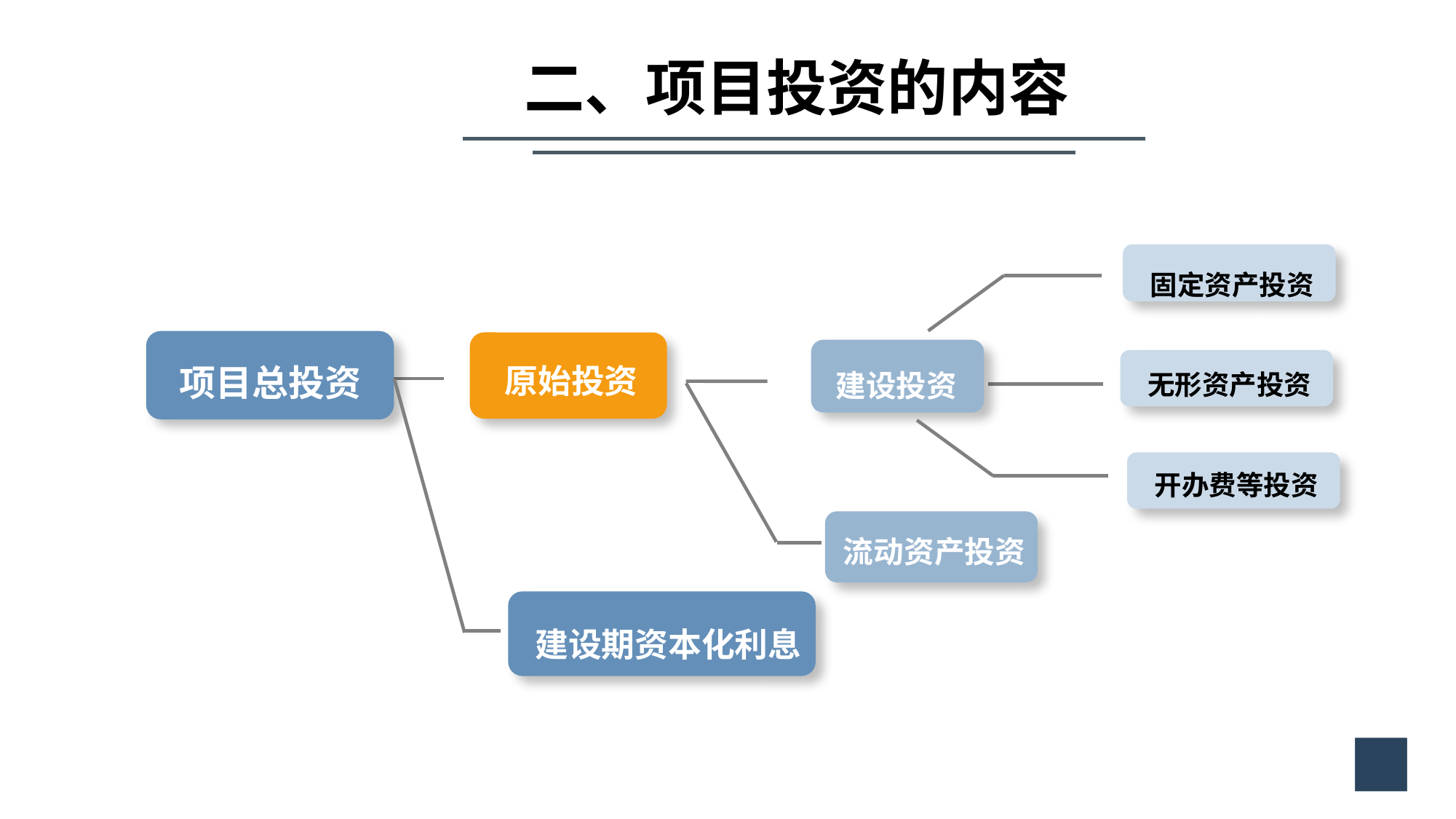

二、项目投资的内容

固定资产投资

项目总投资

原始投资

建设投资
无形资产投资

开办费等投资

流动资产投资

建设期资本化利息